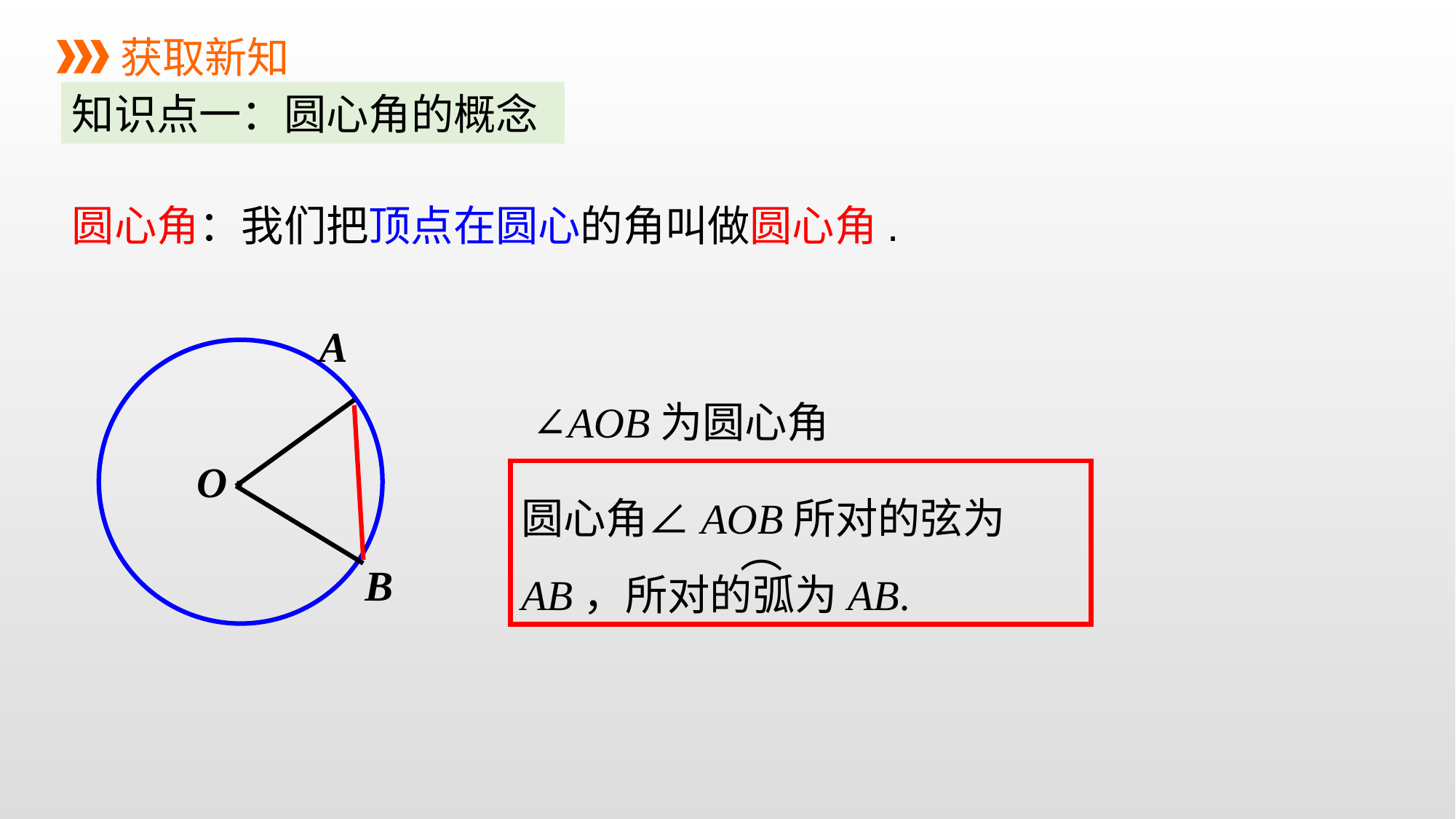

获取新知

知识点一：圆心角的概念
圆心角：我们把顶点在圆心的角叫做圆心角.
A

B
·
∠AOB为圆心角

O
圆心角∠AOB所对的弦为AB，所对的弧为AB.
⌒